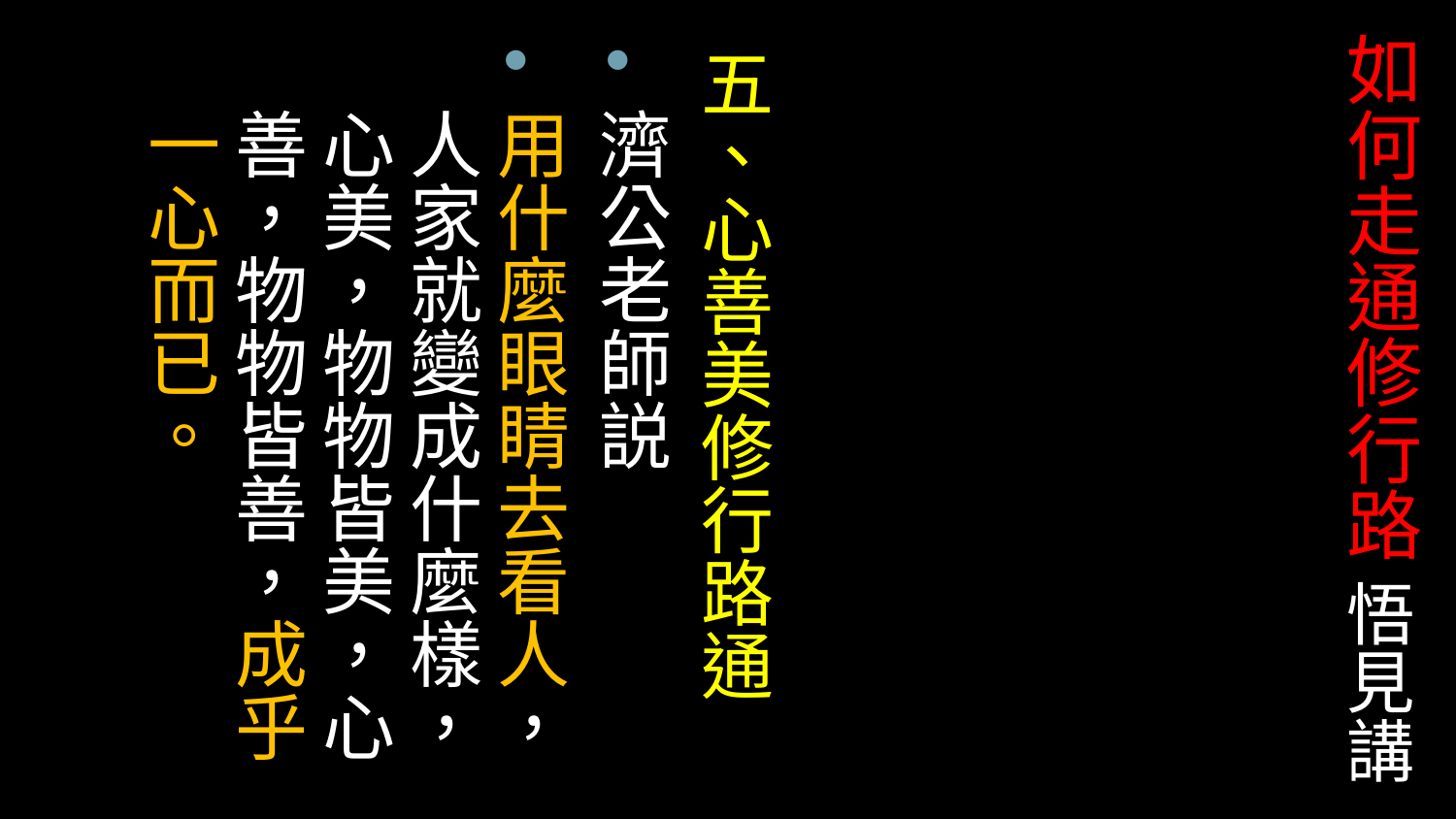

# 如何走通修行路 悟見講
五、心善美修行路通
濟公老師説
用什麼眼睛去看人，人家就變成什麼樣，心美，物物皆美，心善，物物皆善，成乎一心而已。